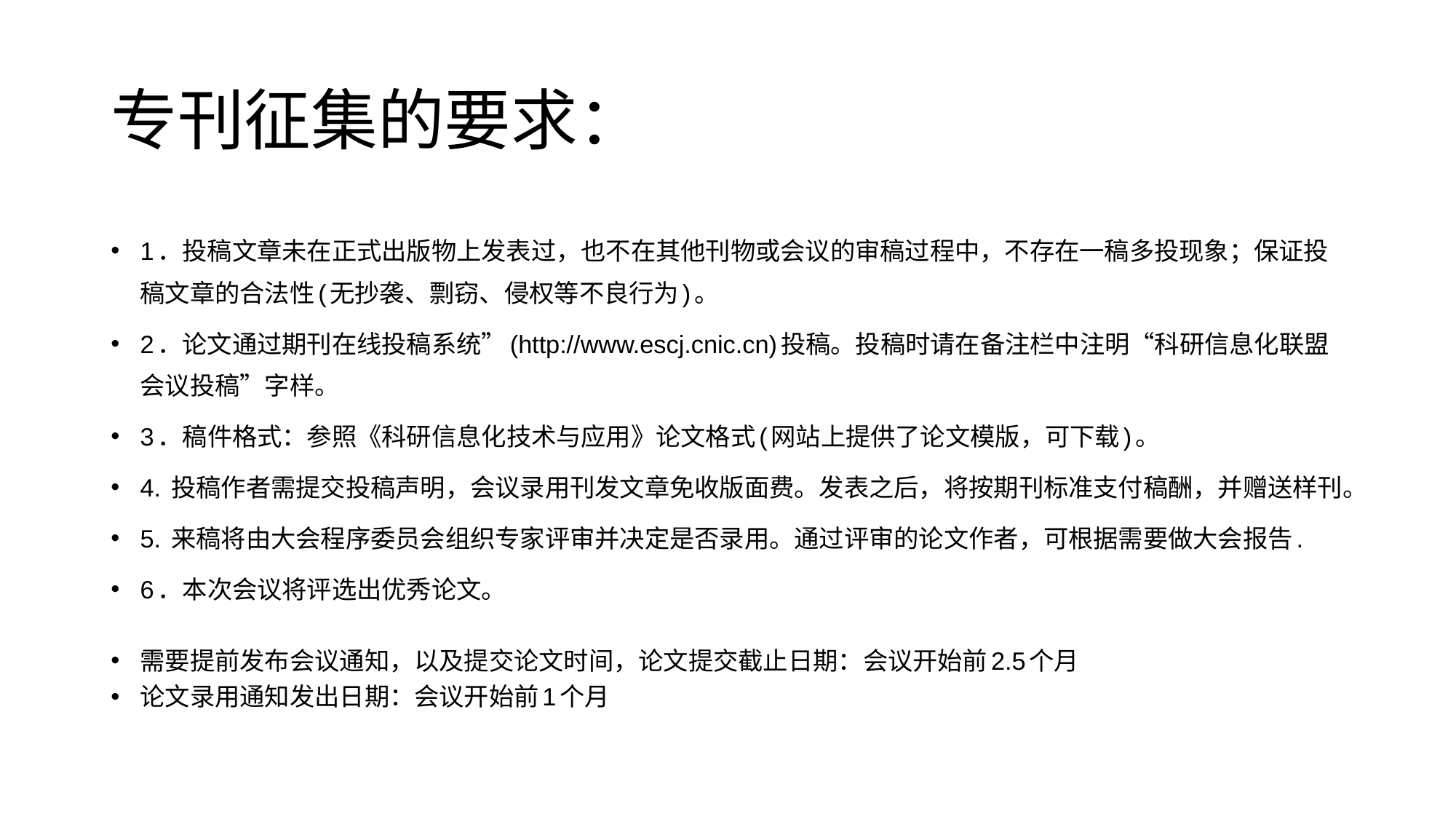

# 专刊征集的要求：
1．投稿文章未在正式出版物上发表过，也不在其他刊物或会议的审稿过程中，不存在一稿多投现象；保证投稿文章的合法性(无抄袭、剽窃、侵权等不良行为)。
2．论文通过期刊在线投稿系统”(http://www.escj.cnic.cn)投稿。投稿时请在备注栏中注明“科研信息化联盟会议投稿”字样。
3．稿件格式：参照《科研信息化技术与应用》论文格式(网站上提供了论文模版，可下载)。
4. 投稿作者需提交投稿声明，会议录用刊发文章免收版面费。发表之后，将按期刊标准支付稿酬，并赠送样刊。
5. 来稿将由大会程序委员会组织专家评审并决定是否录用。通过评审的论文作者，可根据需要做大会报告.
6．本次会议将评选出优秀论文。

需要提前发布会议通知，以及提交论文时间，论文提交截止日期：会议开始前2.5个月
论文录用通知发出日期：会议开始前1个月